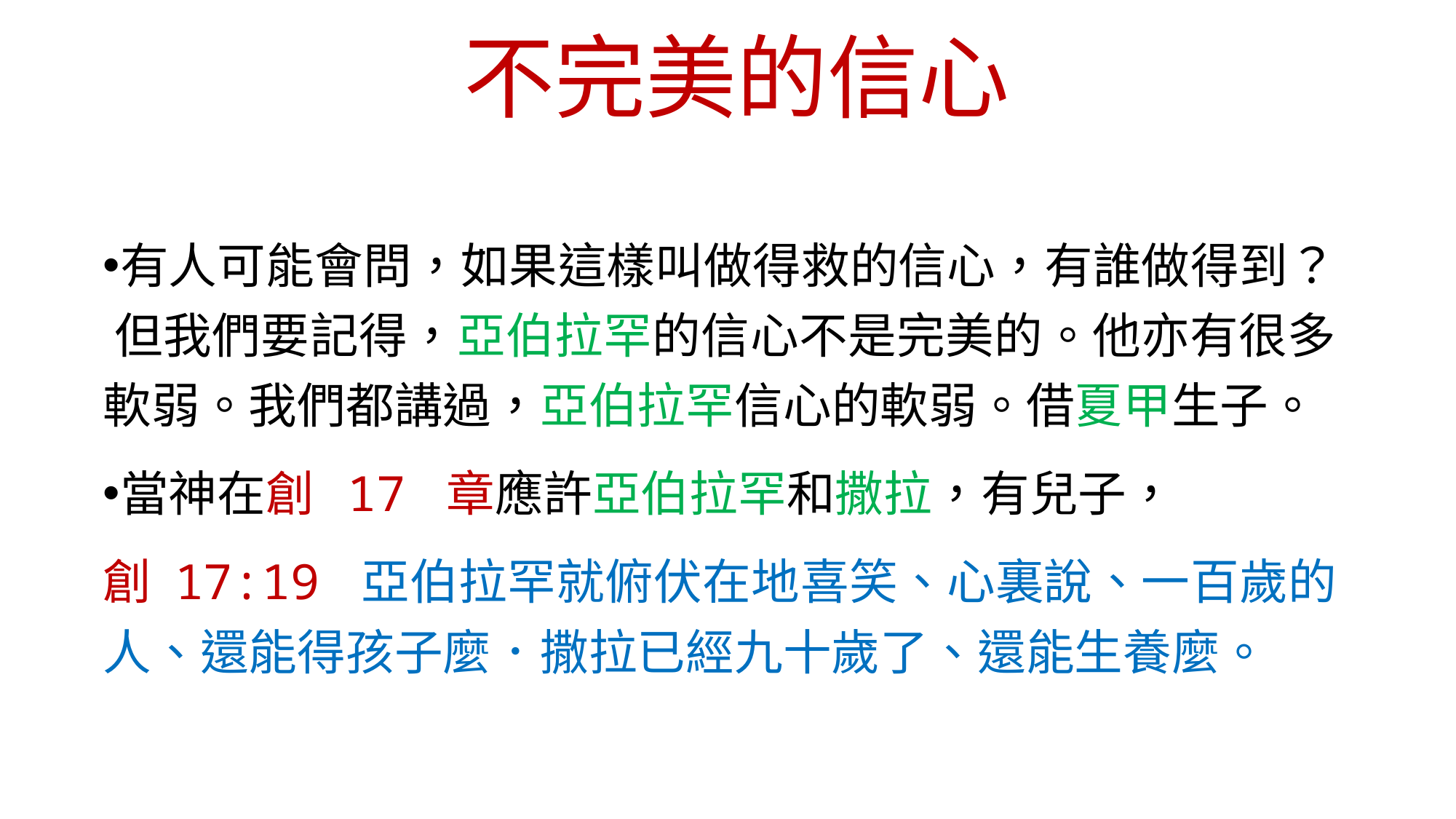

# 不完美的信心
有人可能會問，如果這樣叫做得救的信心，有誰做得到？  但我們要記得，亞伯拉罕的信心不是完美的。他亦有很多軟弱。我們都講過，亞伯拉罕信心的軟弱。借夏甲生子。
當神在創  17 章應許亞伯拉罕和撒拉，有兒子，
創 17:19 亞伯拉罕就俯伏在地喜笑、心裏說、一百歲的人、還能得孩子麼．撒拉已經九十歲了、還能生養麼。